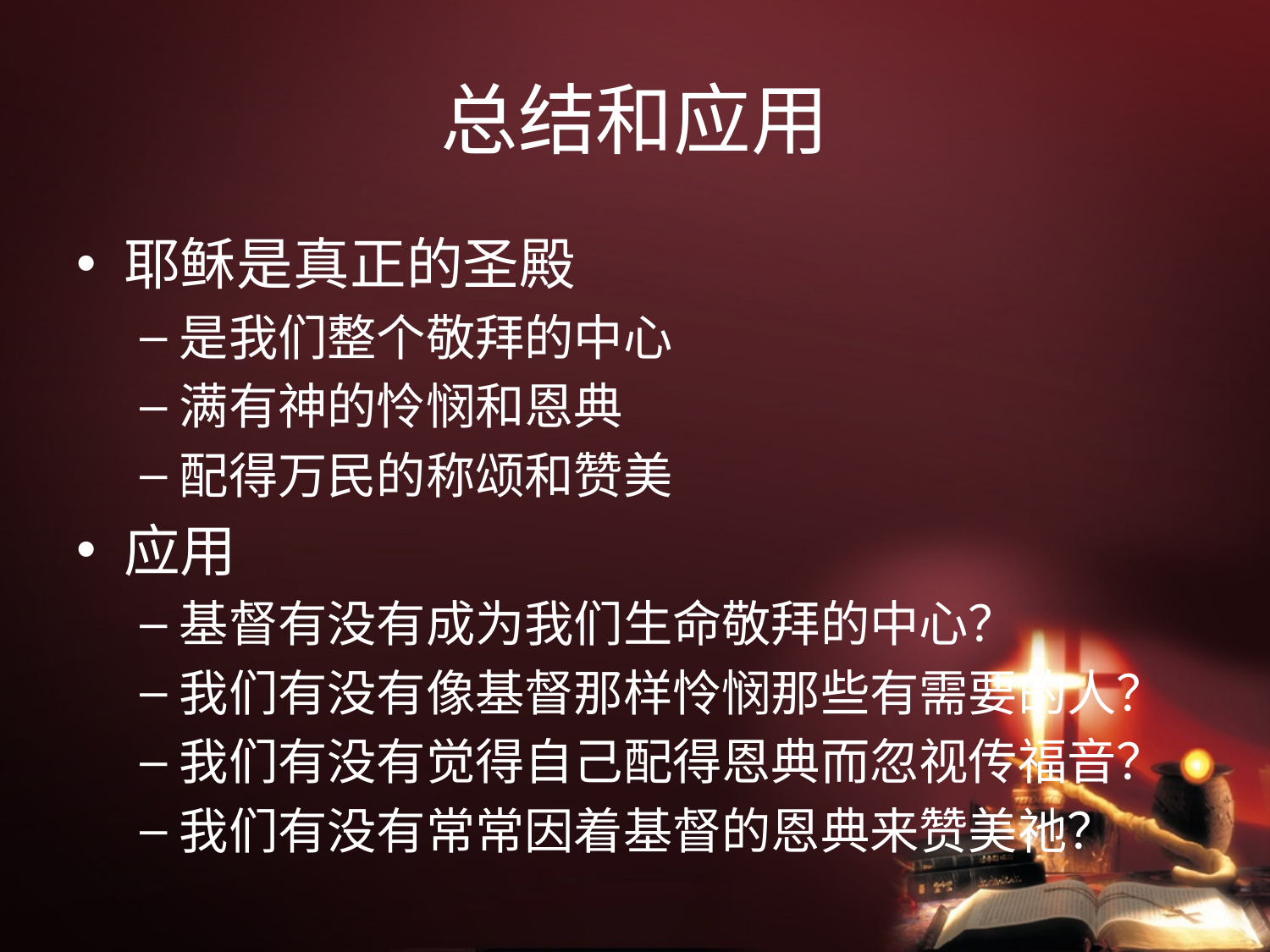

# 总结和应用
耶稣是真正的圣殿
是我们整个敬拜的中心
满有神的怜悯和恩典
配得万民的称颂和赞美
应用
基督有没有成为我们生命敬拜的中心？
我们有没有像基督那样怜悯那些有需要的人？
我们有没有觉得自己配得恩典而忽视传福音？
我们有没有常常因着基督的恩典来赞美祂？